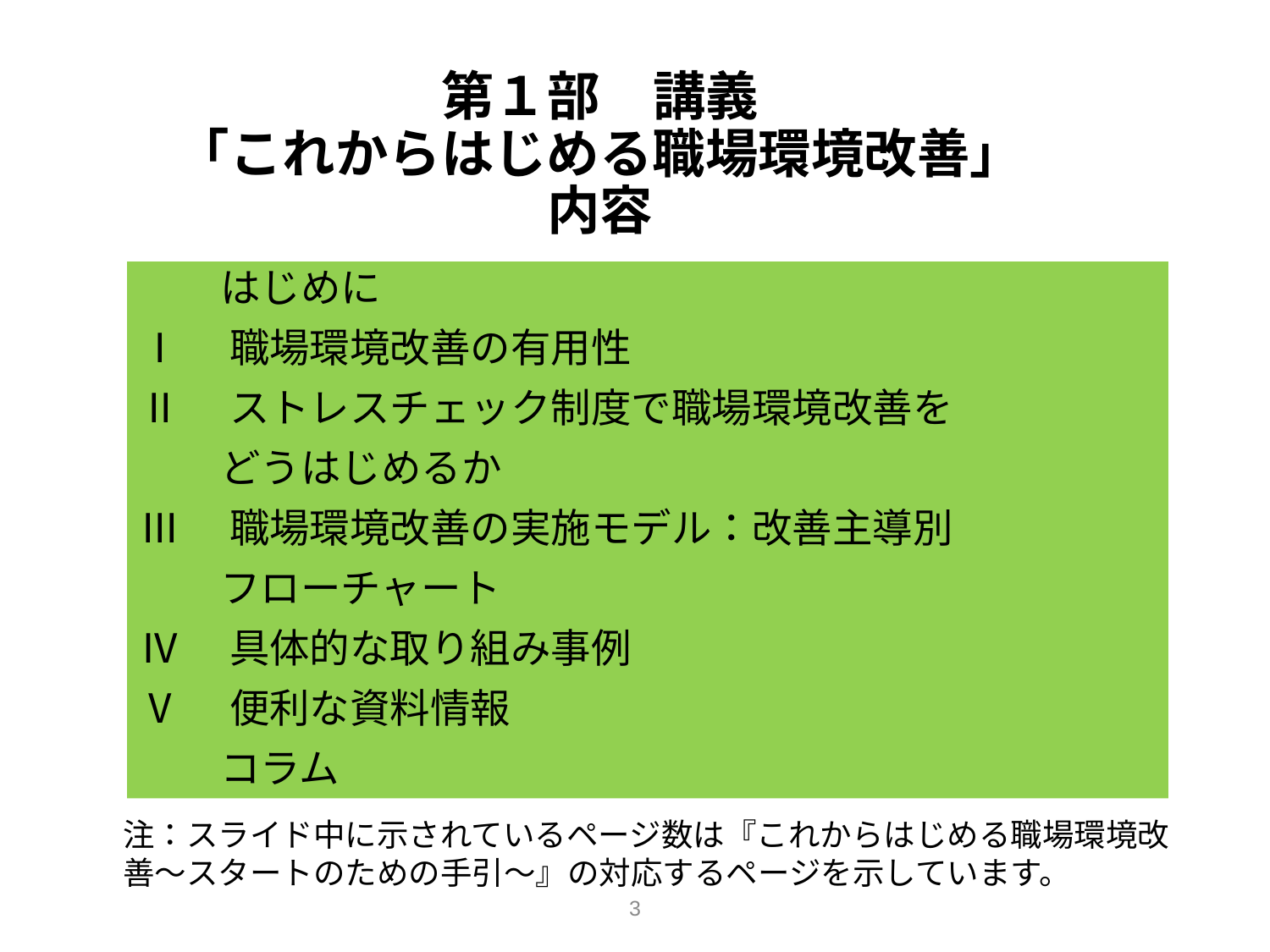

# 第１部　講義 「これからはじめる職場環境改善」 内容
　　はじめに
Ⅰ　職場環境改善の有用性
Ⅱ　ストレスチェック制度で職場環境改善を
　　どうはじめるか
Ⅲ　職場環境改善の実施モデル：改善主導別
　　フローチャート
Ⅳ　具体的な取り組み事例
Ⅴ　便利な資料情報
　　コラム
注：スライド中に示されているページ数は『これからはじめる職場環境改善～スタートのための手引～』の対応するページを示しています。
3